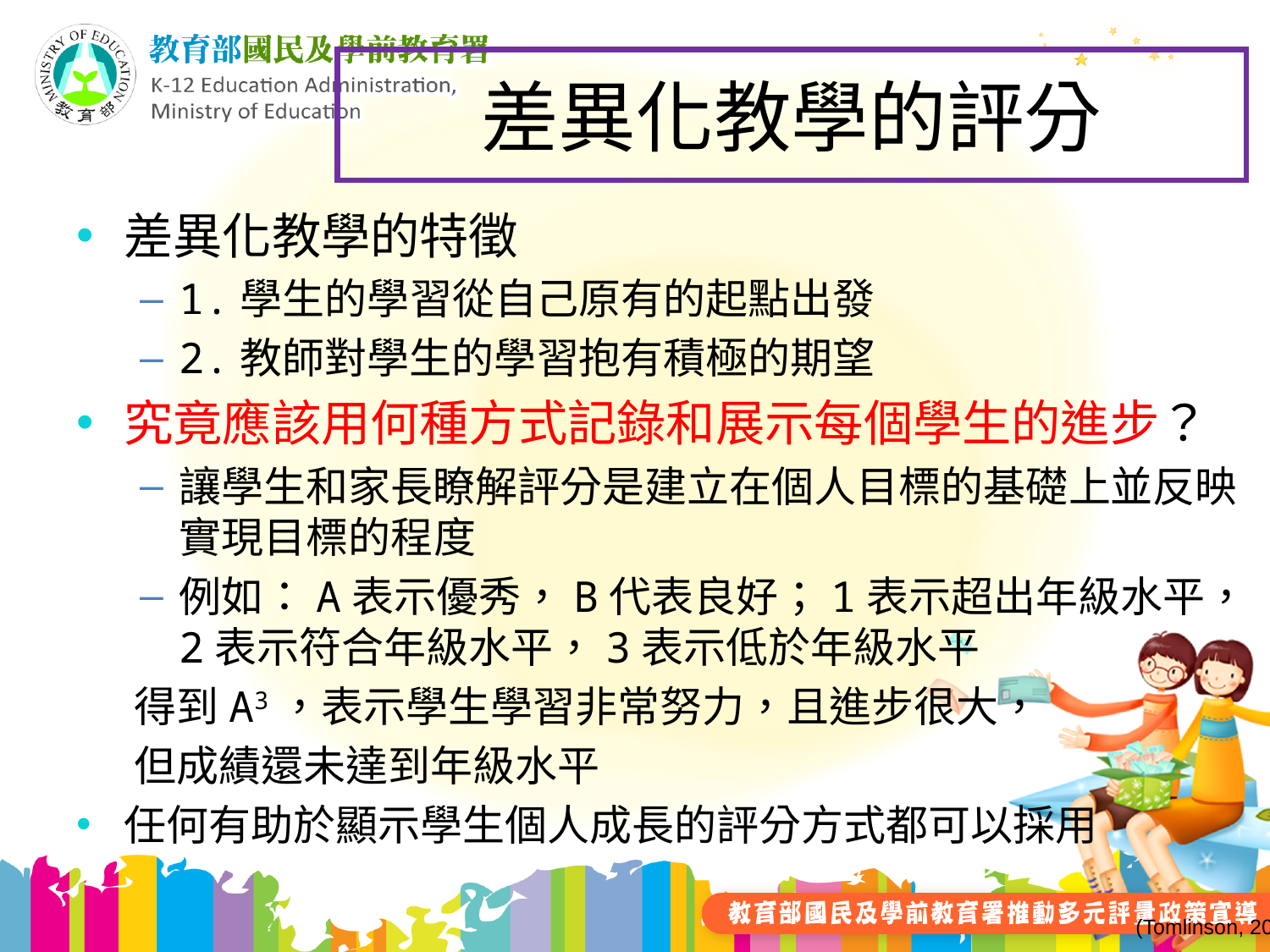

# 差異化教學的評分
差異化教學的特徵
1.學生的學習從自己原有的起點出發
2.教師對學生的學習抱有積極的期望
究竟應該用何種方式記錄和展示每個學生的進步？
讓學生和家長瞭解評分是建立在個人目標的基礎上並反映實現目標的程度
例如：A表示優秀，B代表良好；1表示超出年級水平，2表示符合年級水平，3表示低於年級水平
     得到A3，表示學生學習非常努力，且進步很大，
     但成績還未達到年級水平
任何有助於顯示學生個人成長的評分方式都可以採用
(Tomlinson, 2001)